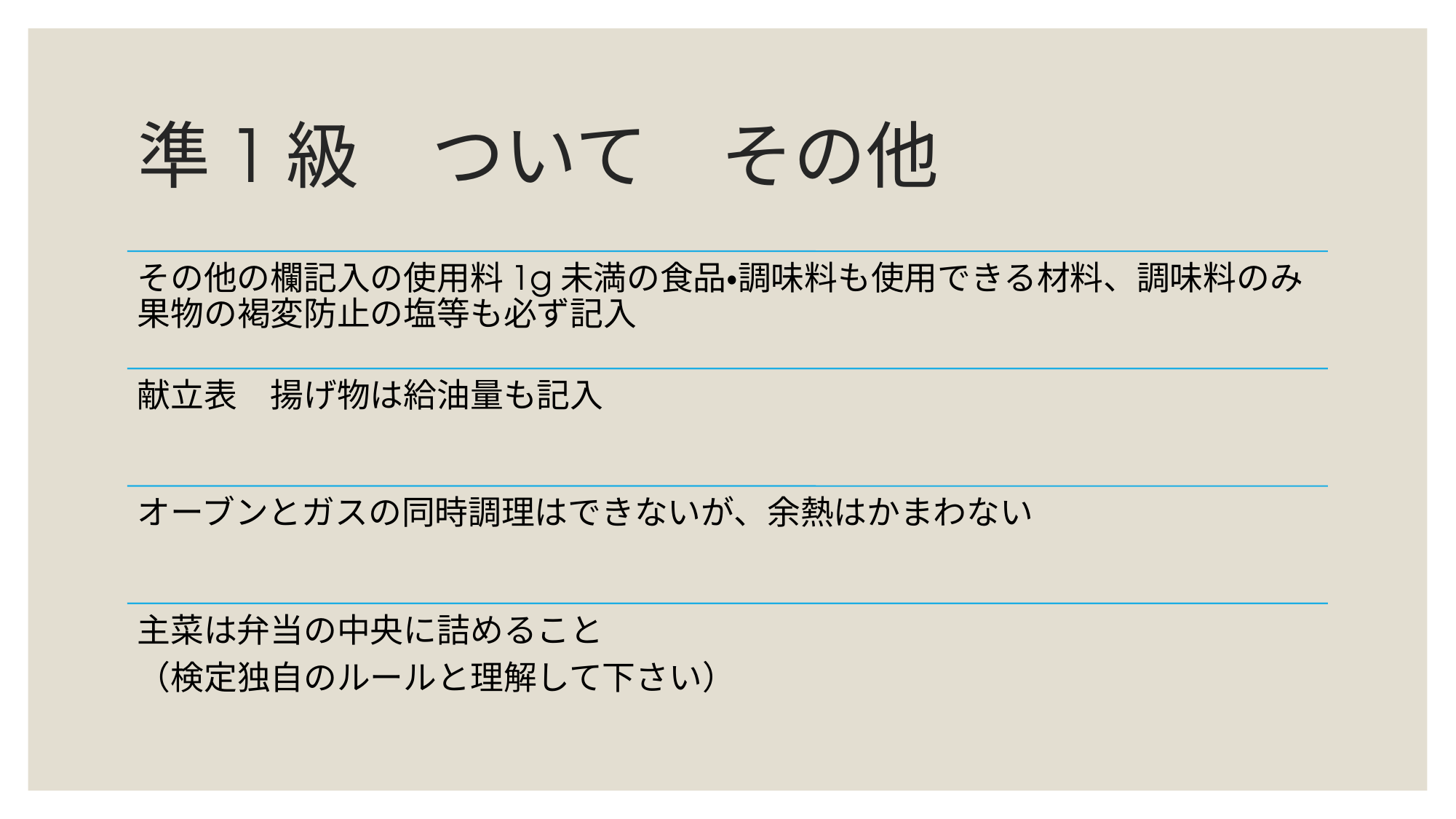

# 準1級　ついて　その他
その他の欄記入の使用料1g未満の食品・調味料も使用できる材料、調味料のみ果物の褐変防止の塩等も必ず記入
献立表　揚げ物は給油量も記入
オーブンとガスの同時調理はできないが、余熱はかまわない
主菜は弁当の中央に詰めること
（検定独自のルールと理解して下さい）